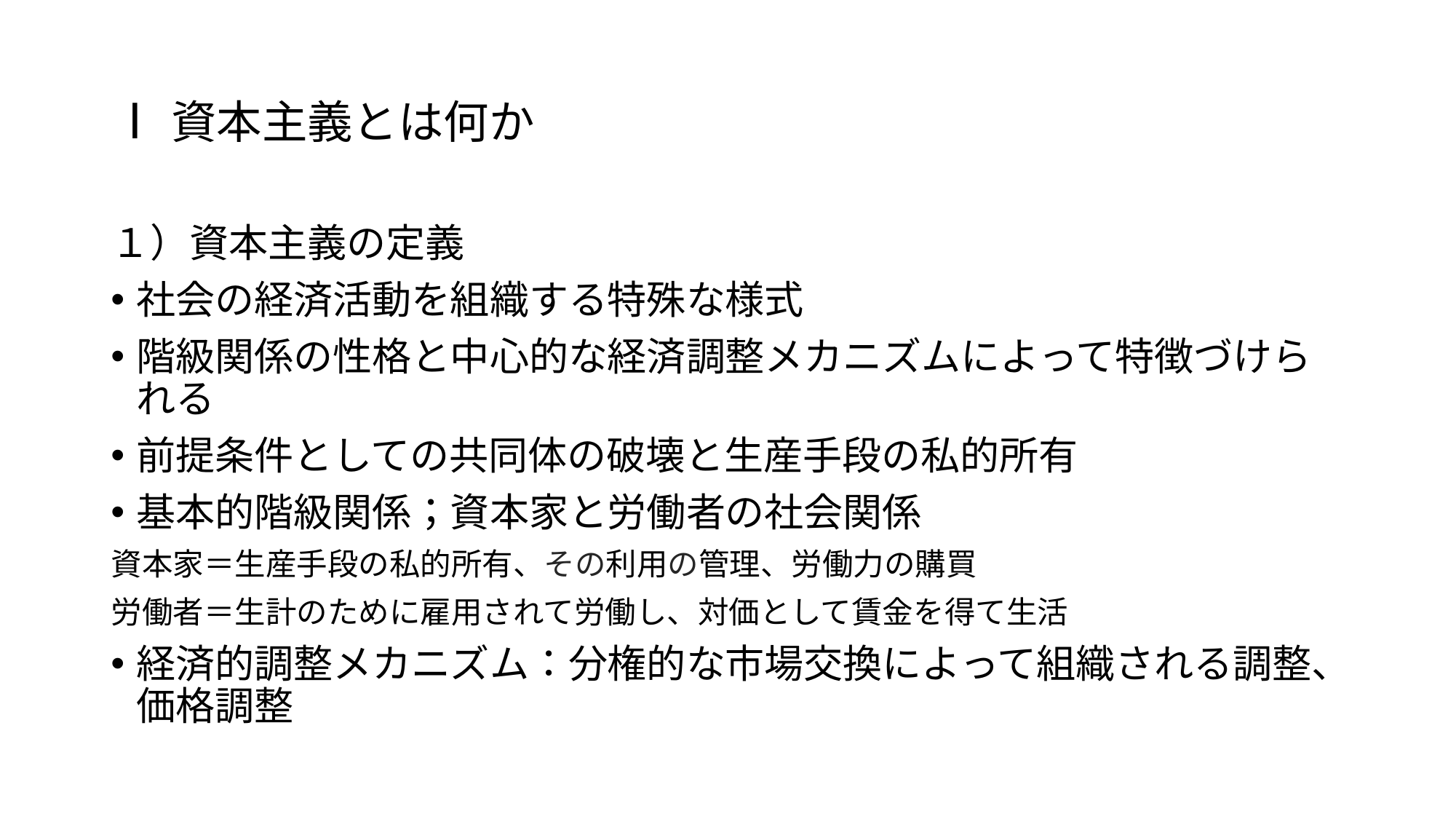

# Ⅰ資本主義とは何か
１）資本主義の定義
社会の経済活動を組織する特殊な様式
階級関係の性格と中心的な経済調整メカニズムによって特徴づけられる
前提条件としての共同体の破壊と生産手段の私的所有
基本的階級関係；資本家と労働者の社会関係
資本家＝生産手段の私的所有、その利用の管理、労働力の購買
労働者＝生計のために雇用されて労働し、対価として賃金を得て生活
経済的調整メカニズム：分権的な市場交換によって組織される調整、価格調整